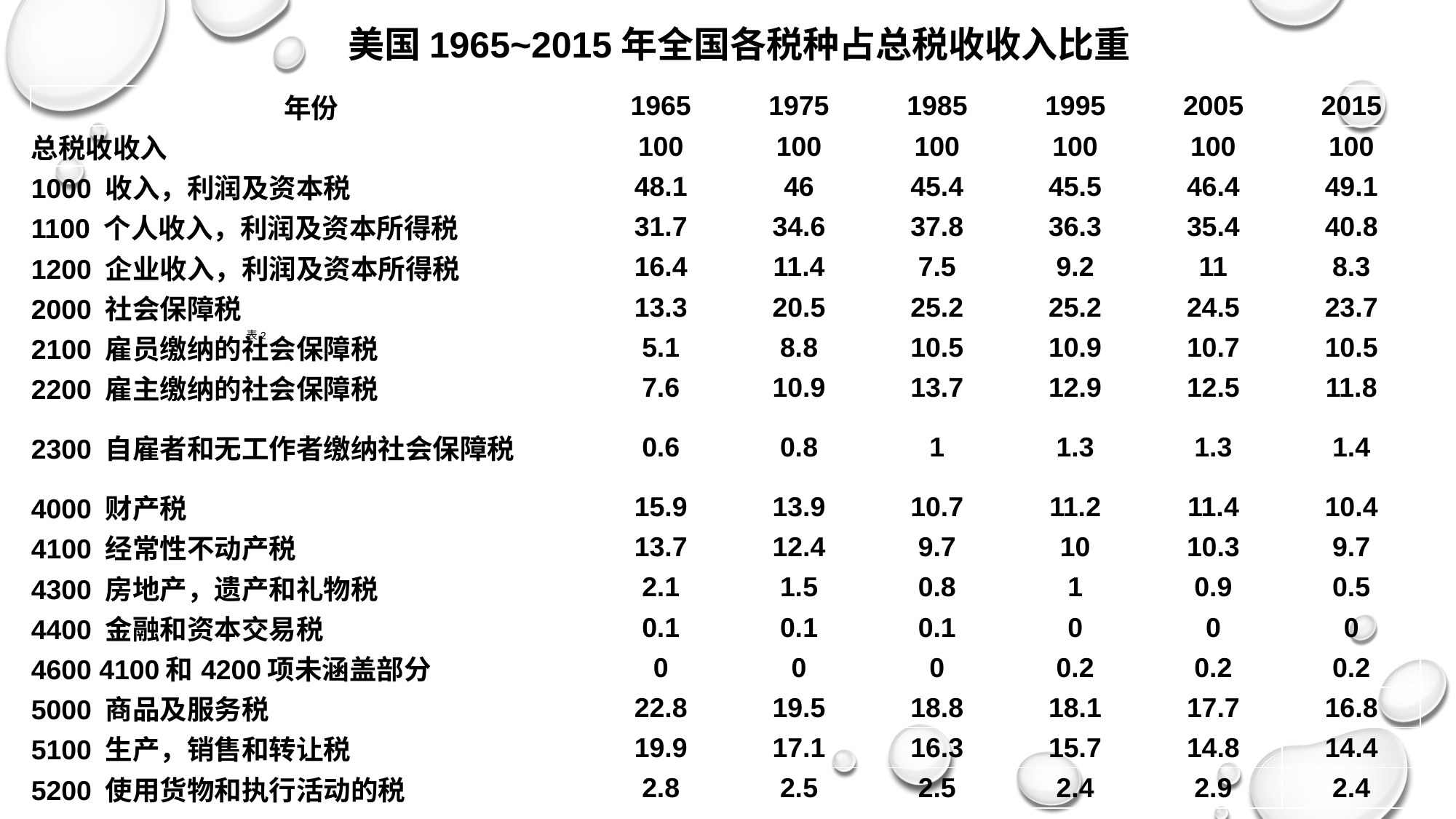

# 美国1965~2015年全国各税种占总税收收入比重
| 年份 | 1965 | 1975 | 1985 | 1995 | 2005 | 2015 |
| --- | --- | --- | --- | --- | --- | --- |
| 总税收收入 | 100 | 100 | 100 | 100 | 100 | 100 |
| 1000 收入，利润及资本税 | 48.1 | 46 | 45.4 | 45.5 | 46.4 | 49.1 |
| 1100 个人收入，利润及资本所得税 | 31.7 | 34.6 | 37.8 | 36.3 | 35.4 | 40.8 |
| 1200 企业收入，利润及资本所得税 | 16.4 | 11.4 | 7.5 | 9.2 | 11 | 8.3 |
| 2000 社会保障税 | 13.3 | 20.5 | 25.2 | 25.2 | 24.5 | 23.7 |
| 2100 雇员缴纳的社会保障税 | 5.1 | 8.8 | 10.5 | 10.9 | 10.7 | 10.5 |
| 2200 雇主缴纳的社会保障税 | 7.6 | 10.9 | 13.7 | 12.9 | 12.5 | 11.8 |
| 2300 自雇者和无工作者缴纳社会保障税 | 0.6 | 0.8 | 1 | 1.3 | 1.3 | 1.4 |
| 4000 财产税 | 15.9 | 13.9 | 10.7 | 11.2 | 11.4 | 10.4 |
| 4100 经常性不动产税 | 13.7 | 12.4 | 9.7 | 10 | 10.3 | 9.7 |
| 4300 房地产，遗产和礼物税 | 2.1 | 1.5 | 0.8 | 1 | 0.9 | 0.5 |
| 4400 金融和资本交易税 | 0.1 | 0.1 | 0.1 | 0 | 0 | 0 |
| 4600 4100和4200项未涵盖部分 | 0 | 0 | 0 | 0.2 | 0.2 | 0.2 |
| 5000 商品及服务税 | 22.8 | 19.5 | 18.8 | 18.1 | 17.7 | 16.8 |
| 5100 生产，销售和转让税 | 19.9 | 17.1 | 16.3 | 15.7 | 14.8 | 14.4 |
| 5200 使用货物和执行活动的税 | 2.8 | 2.5 | 2.5 | 2.4 | 2.9 | 2.4 |
表2